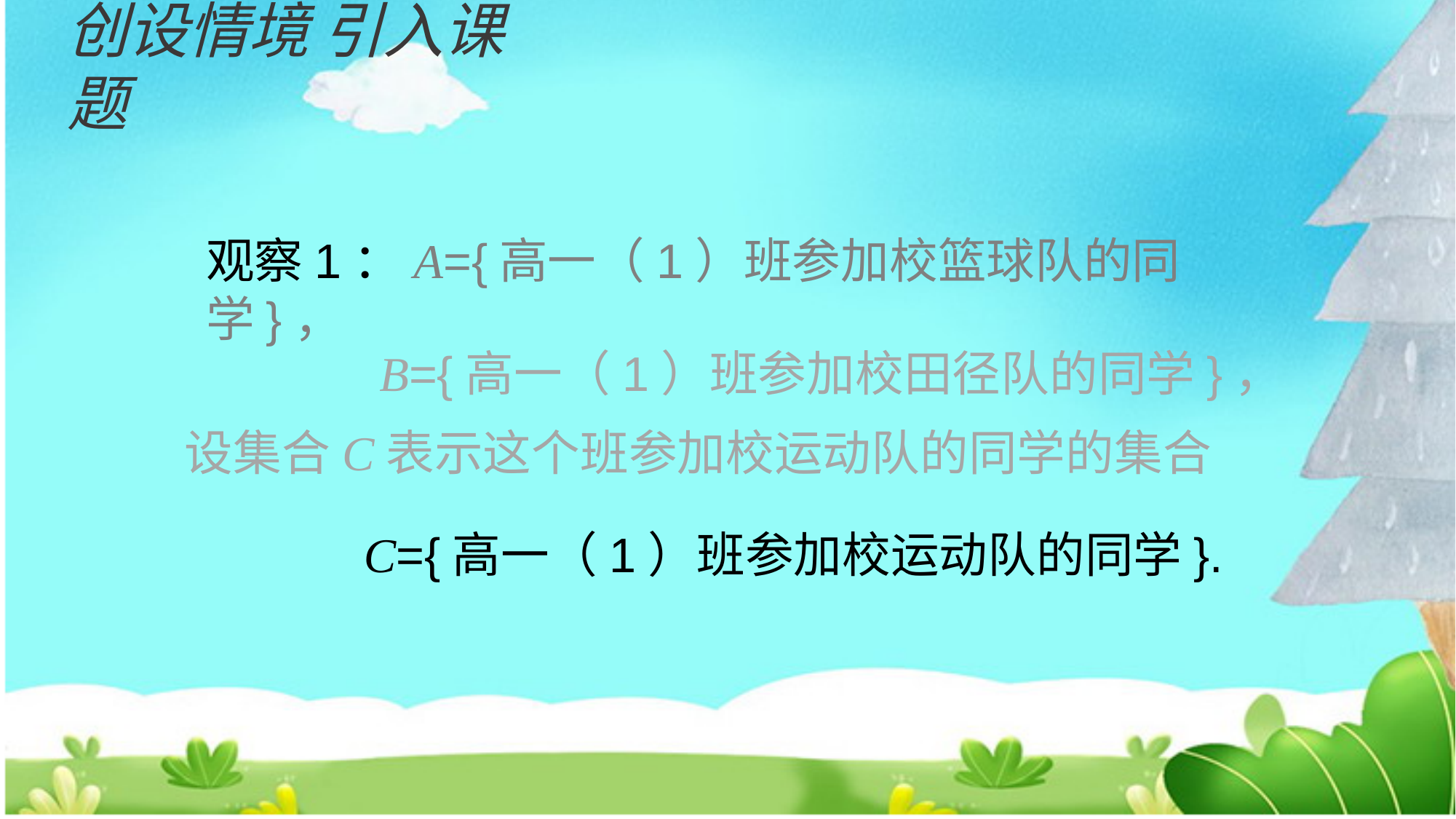

创设情境 引入课题
观察1：A={高一（1）班参加校篮球队的同学}，
B={高一（1）班参加校田径队的同学}，
设集合C表示这个班参加校运动队的同学的集合
C={高一（1）班参加校运动队的同学}.